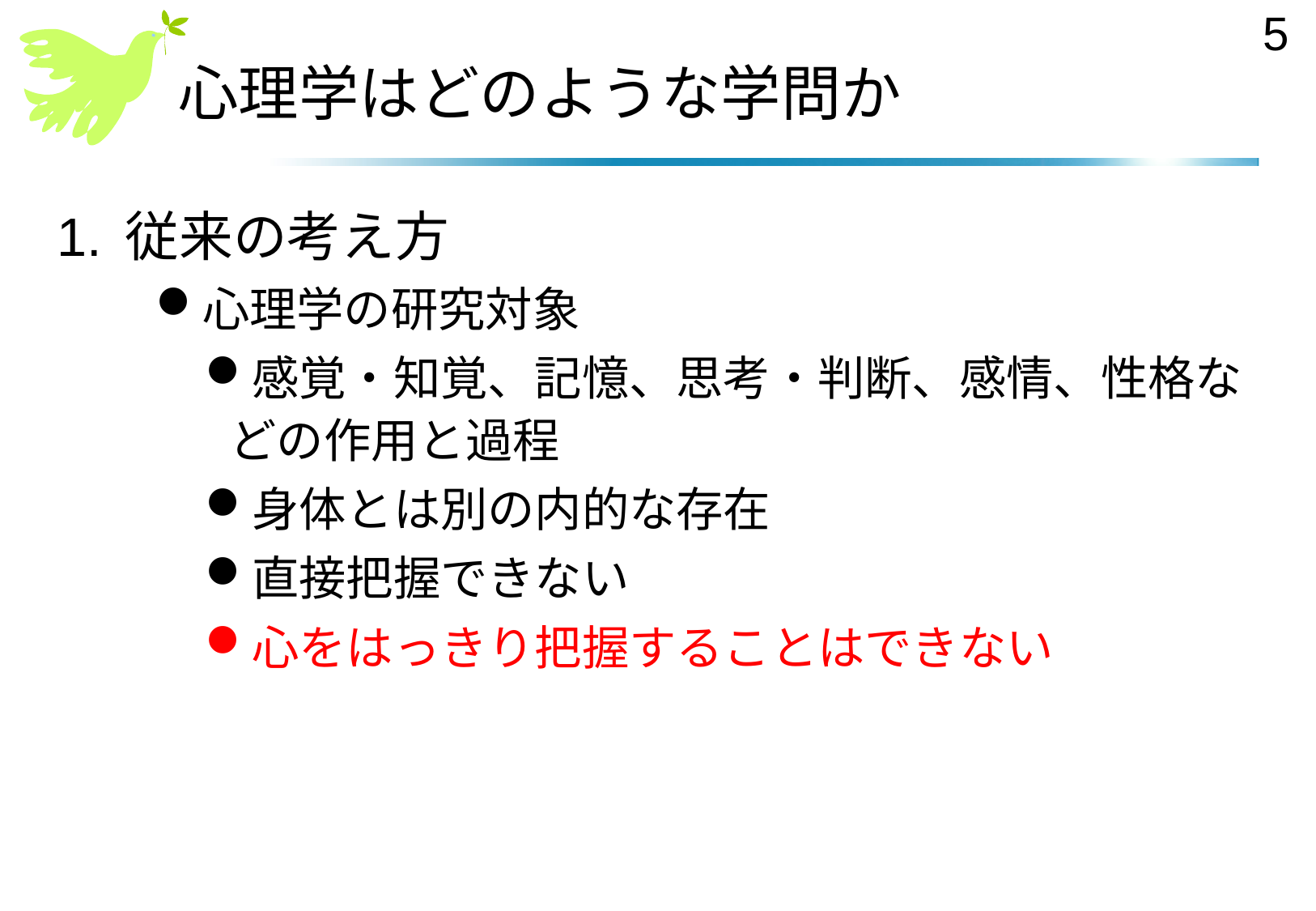

5
# 心理学はどのような学問か
従来の考え方
心理学の研究対象
感覚・知覚、記憶、思考・判断、感情、性格などの作用と過程
身体とは別の内的な存在
直接把握できない
心をはっきり把握することはできない